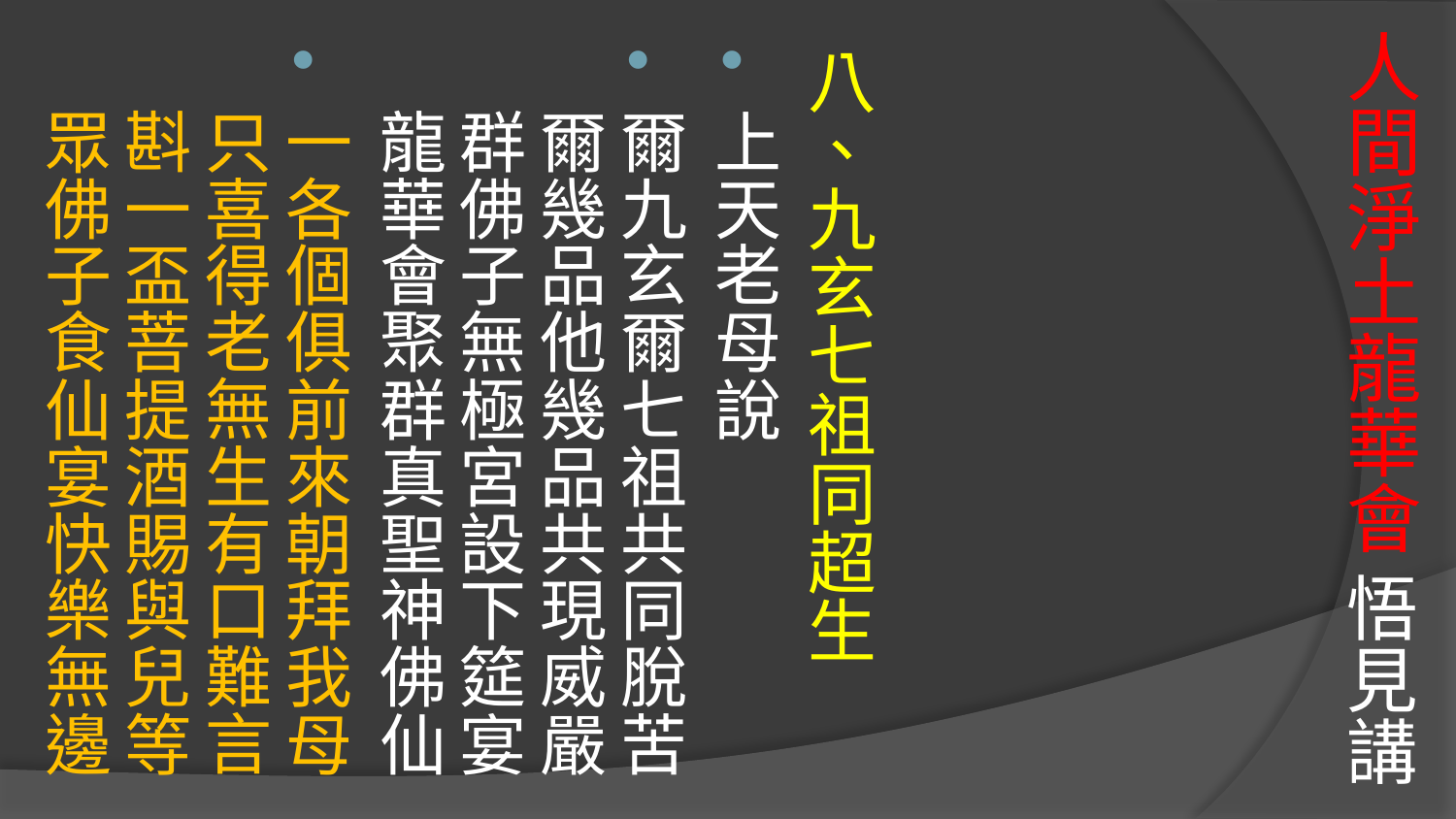

# 人間淨土龍華會 悟見講
八、九玄七祖同超生
上天老母說
爾九玄爾七祖共同脫苦
爾幾品他幾品共現威嚴
群佛子無極宮設下筵宴
龍華會聚群真聖神佛仙
一各個俱前來朝拜我母
只喜得老無生有口難言
斟一盃菩提酒賜與兒等
眾佛子食仙宴快樂無邊